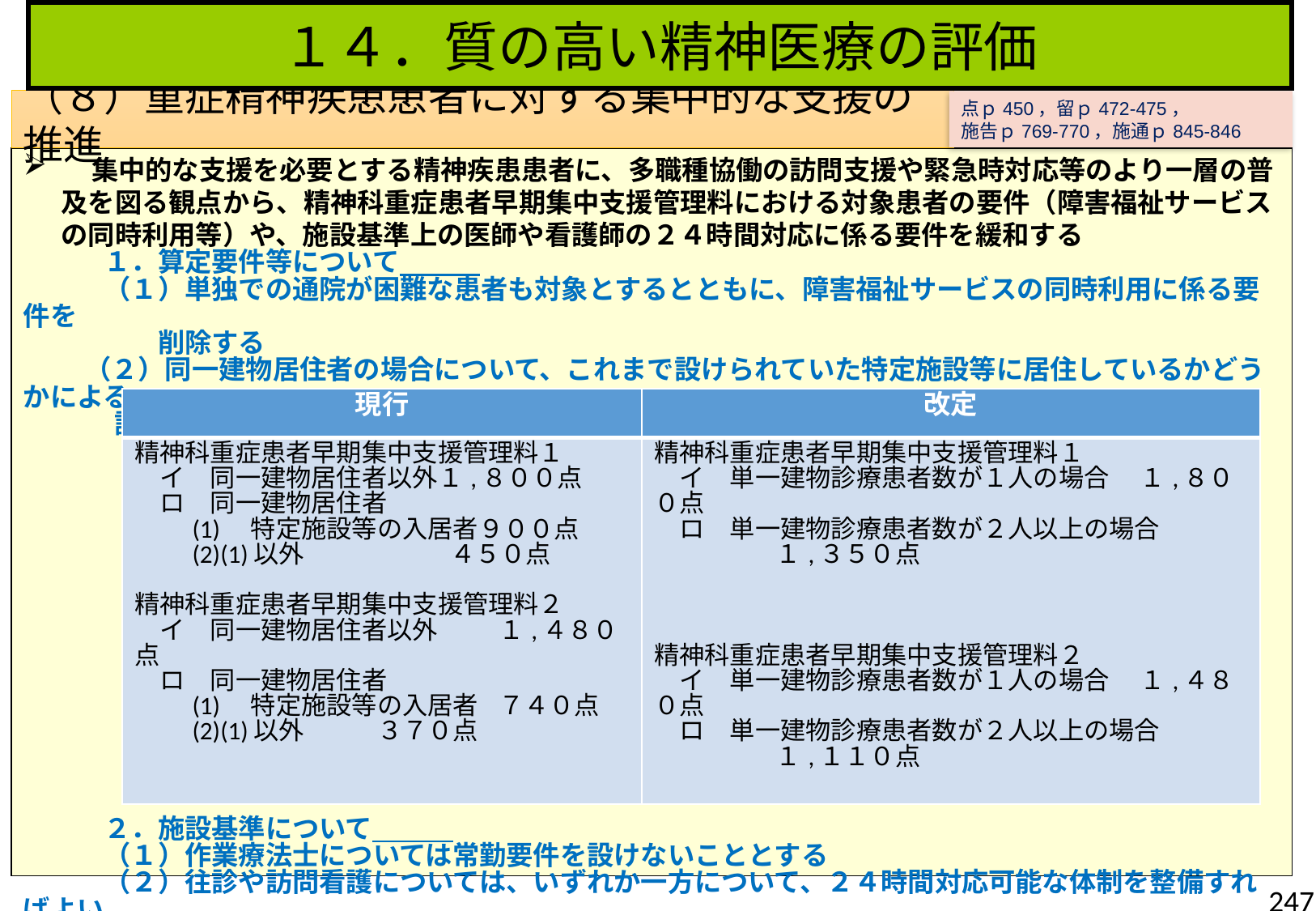

１４．質の高い精神医療の評価
（８）重症精神疾患患者に対する集中的な支援の推進
点ｐ450，留ｐ472-475，
施告ｐ769-770，施通ｐ845-846
　集中的な支援を必要とする精神疾患患者に、多職種協働の訪問支援や緊急時対応等のより一層の普及を図る観点から、精神科重症患者早期集中支援管理料における対象患者の要件（障害福祉サービスの同時利用等）や、施設基準上の医師や看護師の２４時間対応に係る要件を緩和する
　　　１．算定要件等について
　　　（１）単独での通院が困難な患者も対象とするとともに、障害福祉サービスの同時利用に係る要件を
　　　　　削除する
         （２）同一建物居住者の場合について、これまで設けられていた特定施設等に居住しているかどうかによる
              評価の差を廃止し、評価を見直す

　　　２．施設基準について
　　　（１）作業療法士については常勤要件を設けないこととする
　　　（２）往診や訪問看護については、いずれか一方について、２４時間対応可能な体制を整備すればよい
　　　　　こととする

| 現行 | 改定 |
| --- | --- |
| 精神科重症患者早期集中支援管理料１ 　イ　同一建物居住者以外 １,８００点 　ロ　同一建物居住者 　　(1)　特定施設等の入居者 ９００点 　　(2)(1)以外 ４５０点 精神科重症患者早期集中支援管理料２ 　イ　同一建物居住者以外 １,４８０点 　ロ　同一建物居住者 　　(1)　特定施設等の入居者 ７４０点 　　(2)(1)以外 ３７０点 | 精神科重症患者早期集中支援管理料１ 　イ　単一建物診療患者数が１人の場合 １,８００点 　ロ　単一建物診療患者数が２人以上の場合 １,３５０点 精神科重症患者早期集中支援管理料２ 　イ　単一建物診療患者数が１人の場合 １,４８０点 　ロ　単一建物診療患者数が２人以上の場合 １,１１０点 |
247